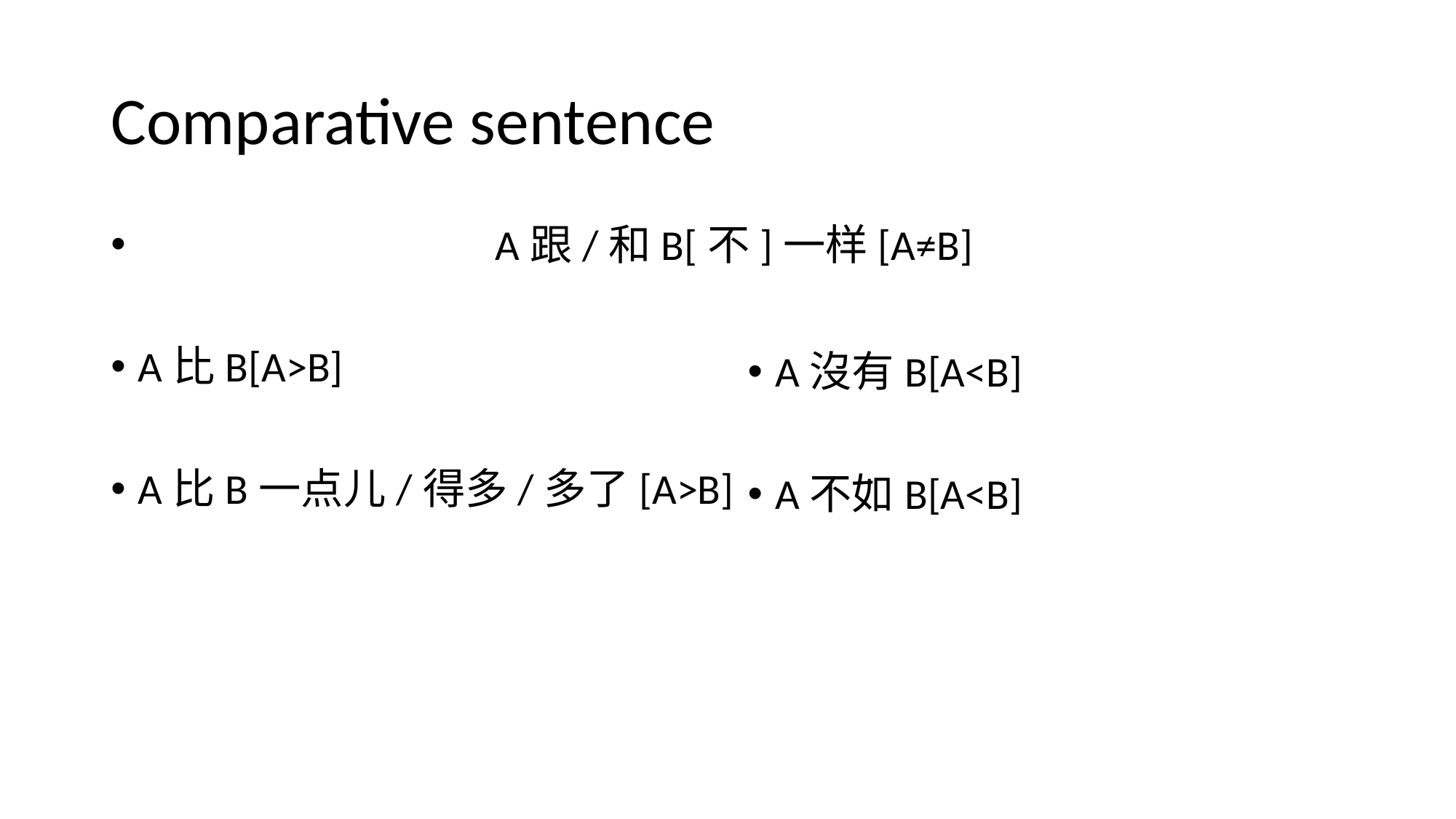

# Comparative sentence
                                     A跟/和B[不]一样[A≠B]

A比B[A>B]

A比B一点儿/得多/多了[A>B]

A沒有B[A<B]

A不如B[A<B]